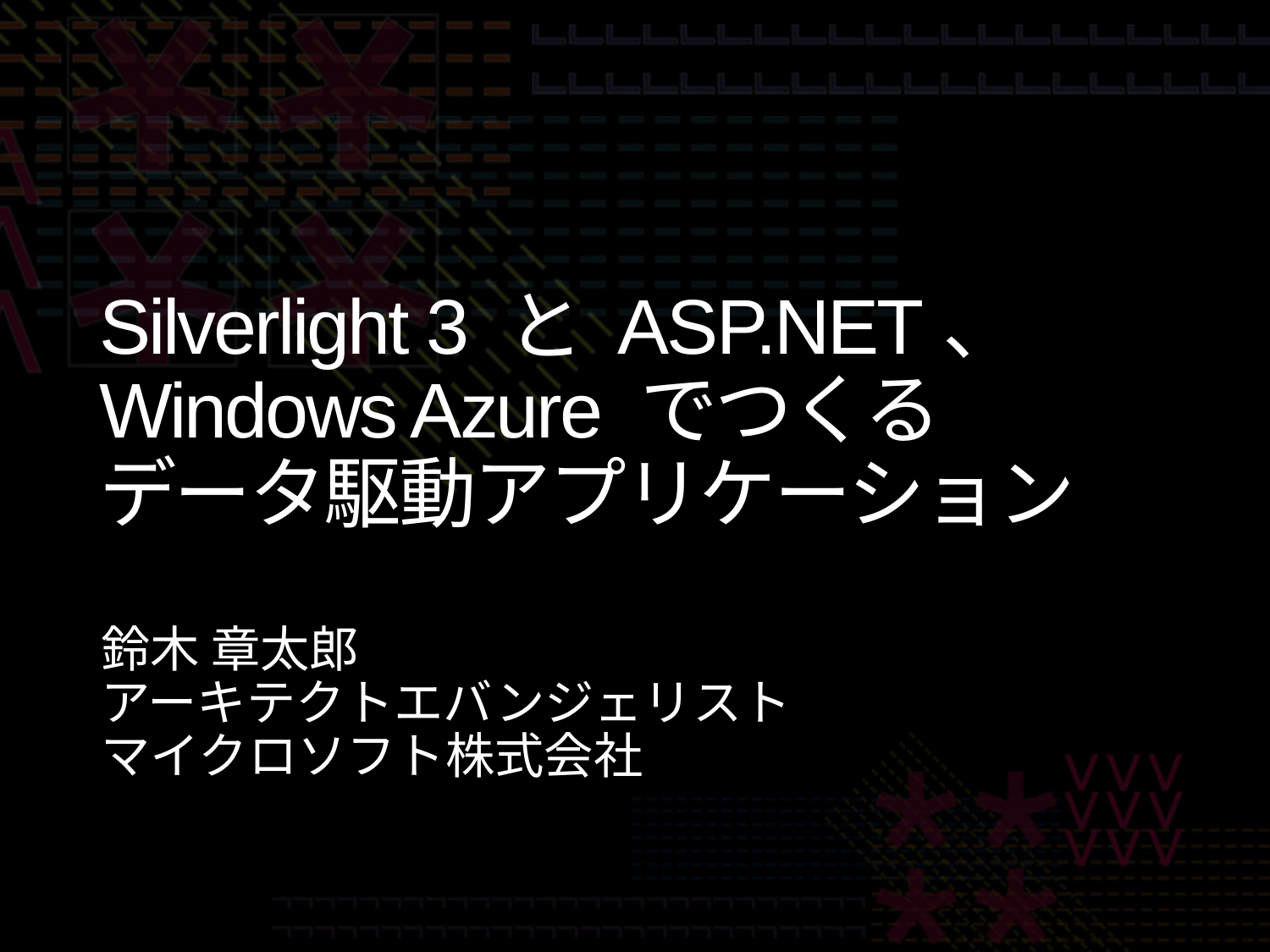

# Silverlight 3 と ASP.NET、 Windows Azure でつくる データ駆動アプリケーション
鈴木 章太郎
アーキテクトエバンジェリスト
マイクロソフト株式会社